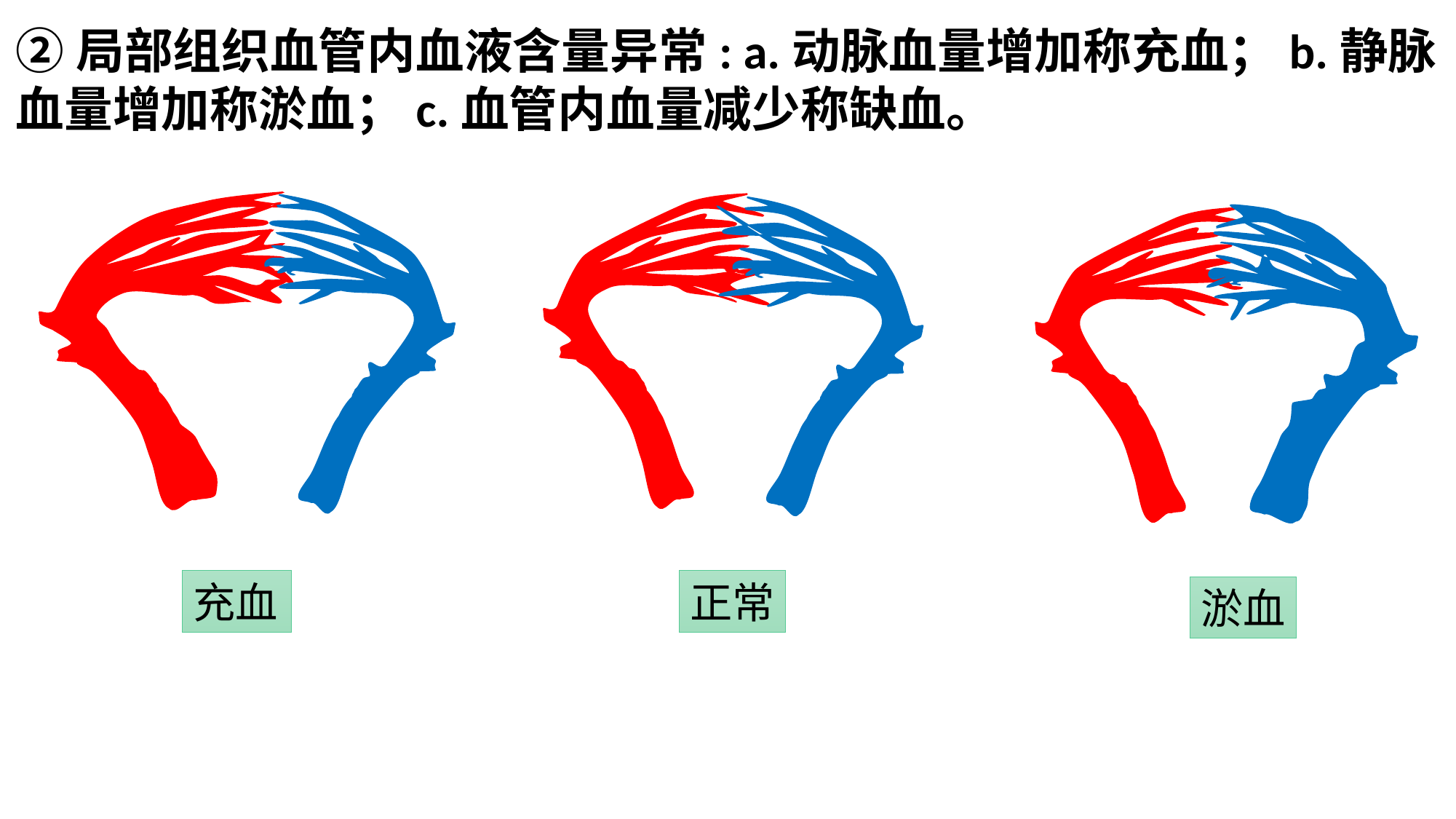

②局部组织血管内血液含量异常: a.动脉血量增加称充血；b.静脉血量增加称淤血；c.血管内血量减少称缺血。

正常
充血
淤血